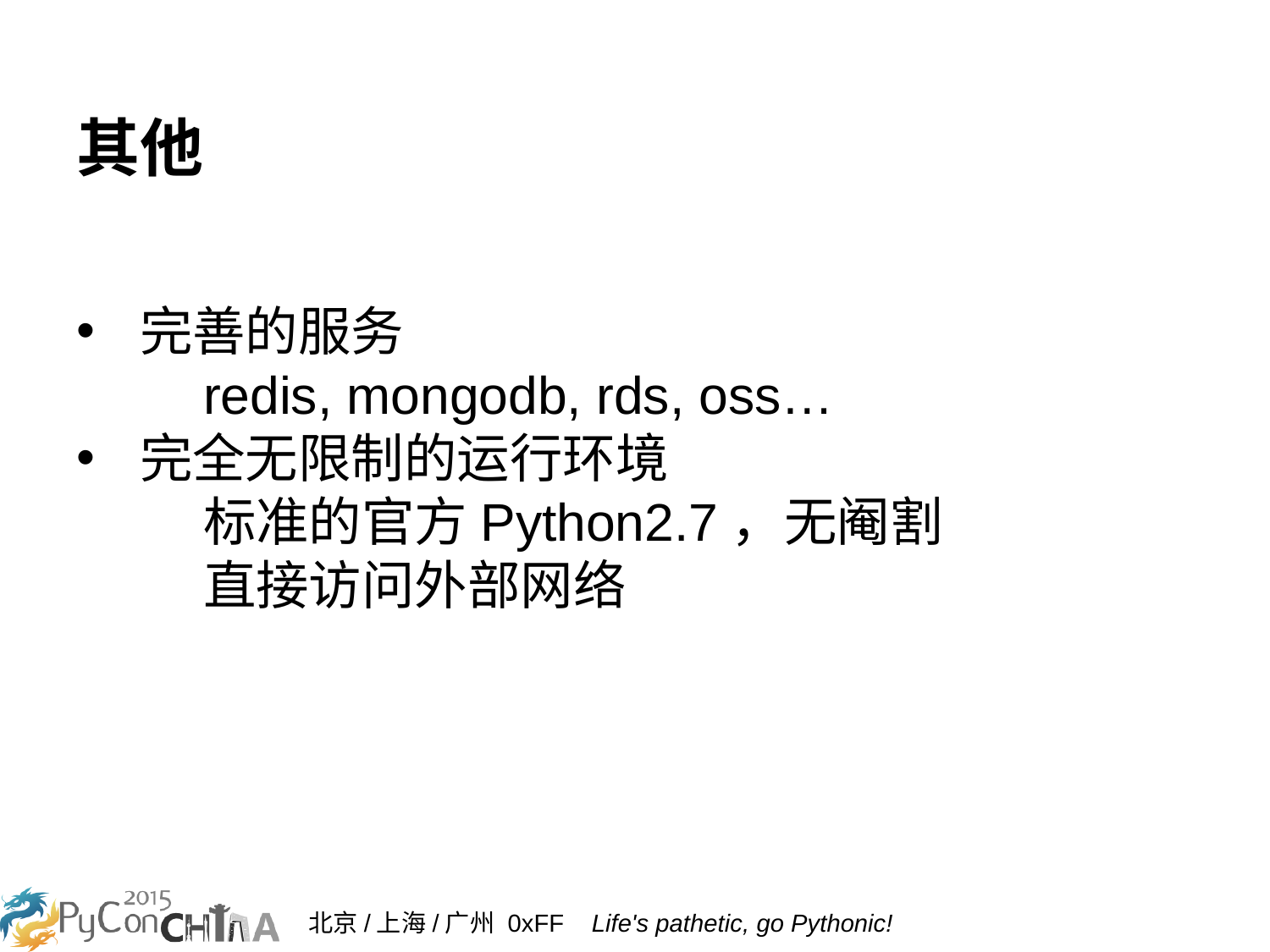

# 其他

完善的服务
	redis, mongodb, rds, oss…
完全无限制的运行环境
	标准的官方Python2.7，无阉割
	直接访问外部网络